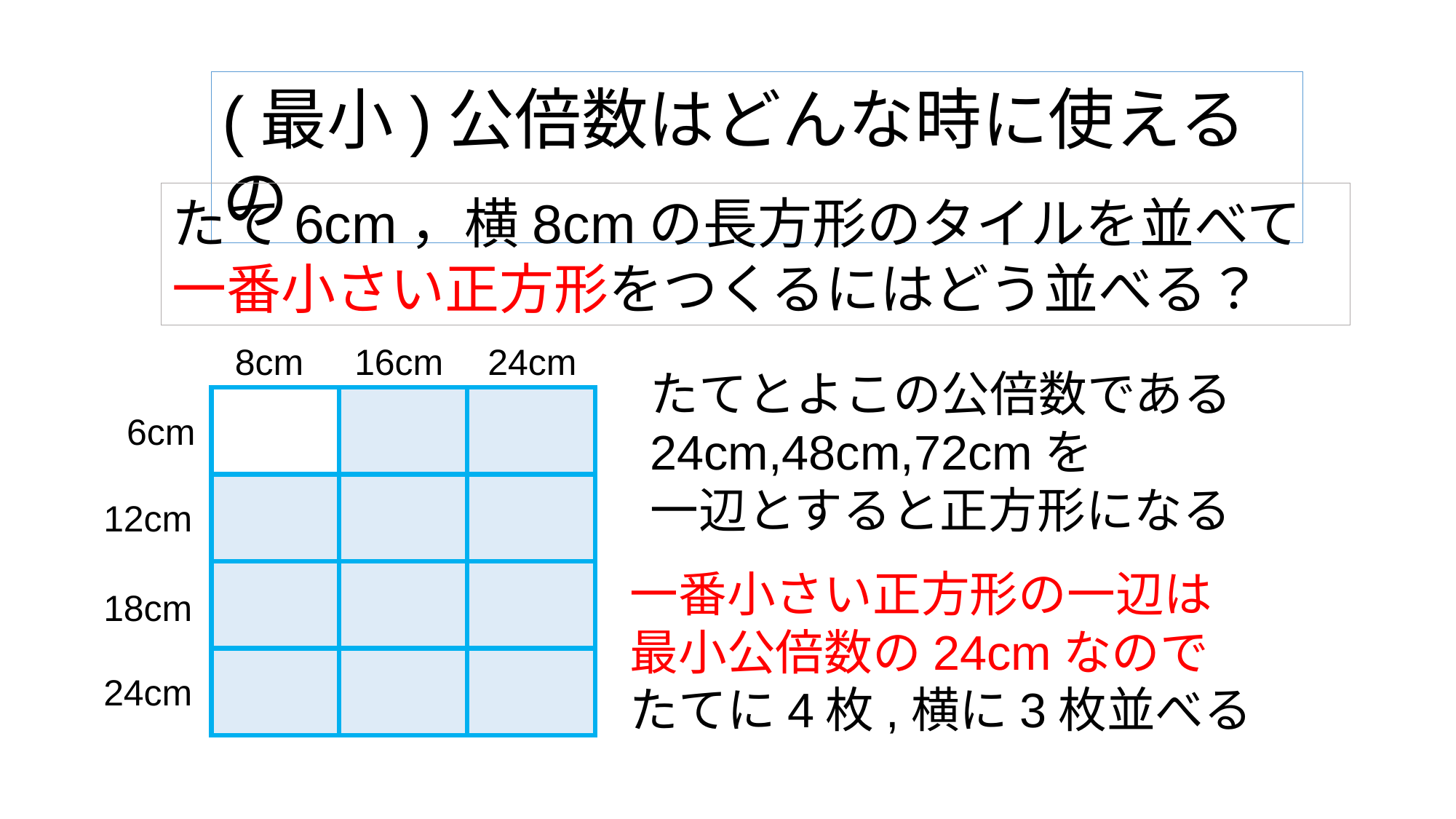

(最小)公倍数はどんな時に使えるの
たて6cm，横8cmの長方形のタイルを並べて
一番小さい正方形をつくるにはどう並べる？
8cm
16cm
24cm
たてとよこの公倍数である
24cm,48cm,72cmを
一辺とすると正方形になる

6cm

12cm
一番小さい正方形の一辺は
最小公倍数の24cmなので
たてに4枚,横に3枚並べる

18cm

24cm